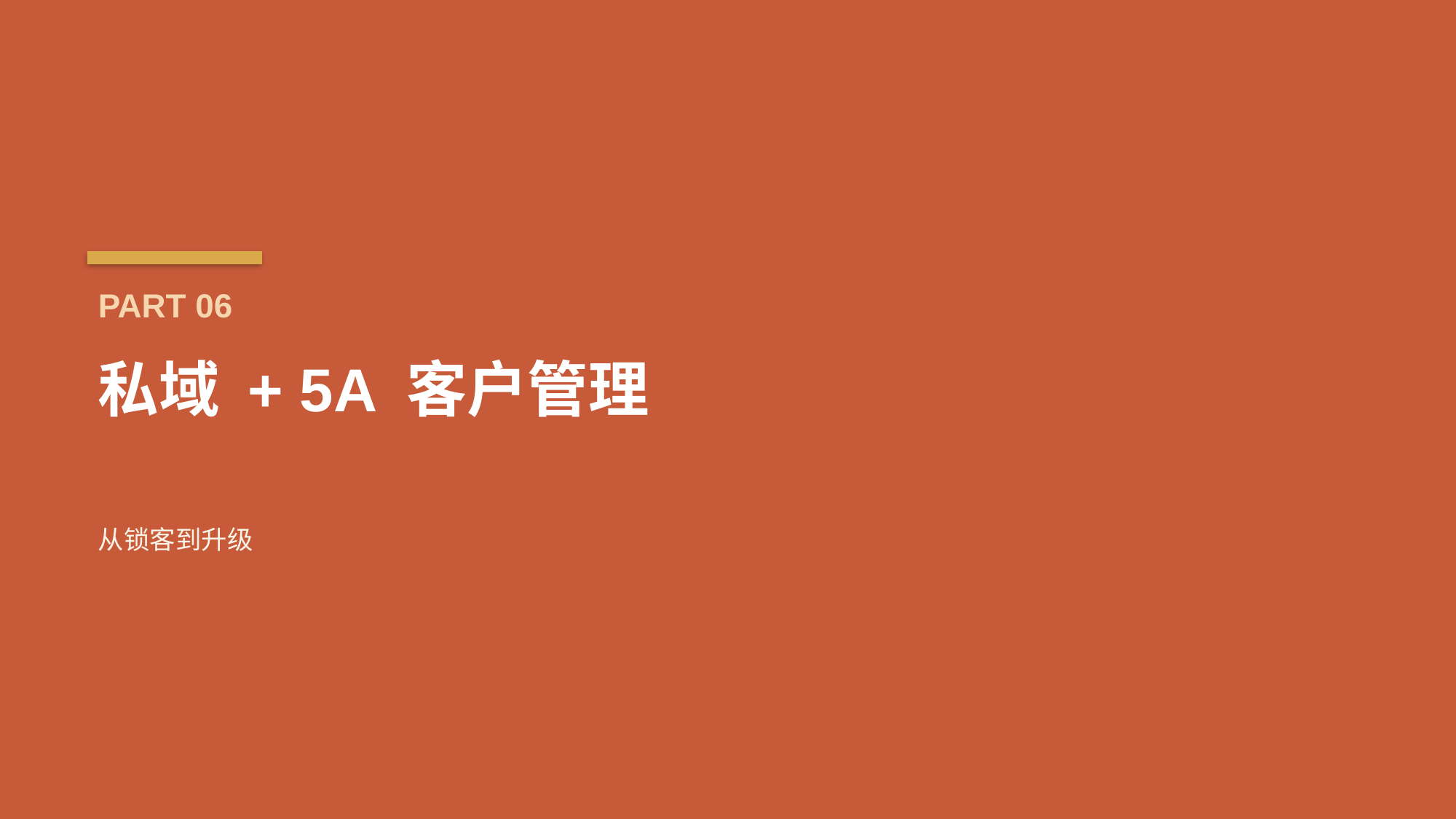

PART 06
私域 + 5A 客户管理
从锁客到升级